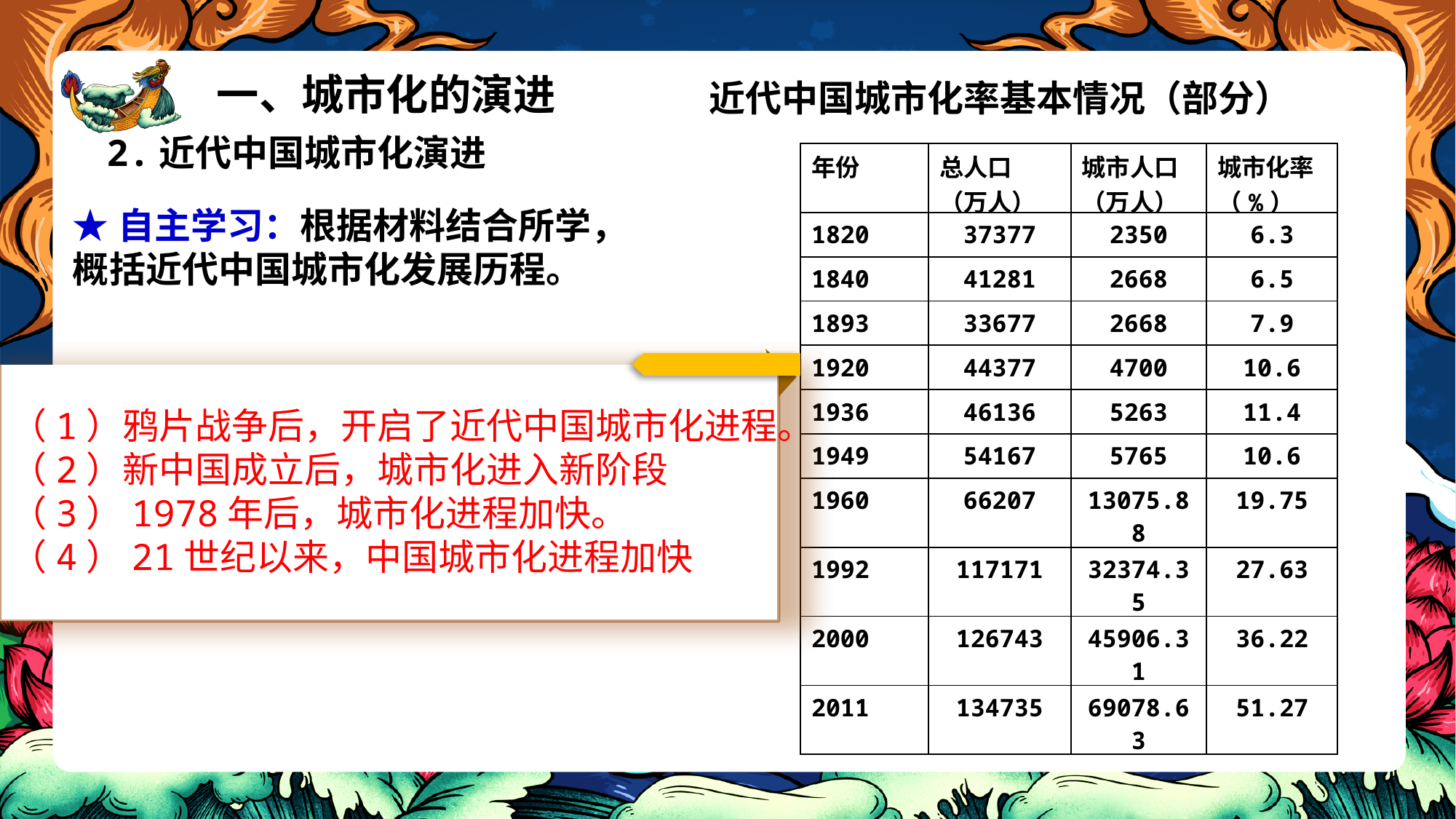

一、城市化的演进
近代中国城市化率基本情况（部分）
2.近代中国城市化演进
| 年份 | 总人口（万人） | 城市人口（万人） | 城市化率（%） |
| --- | --- | --- | --- |
| 1820 | 37377 | 2350 | 6.3 |
| 1840 | 41281 | 2668 | 6.5 |
| 1893 | 33677 | 2668 | 7.9 |
| 1920 | 44377 | 4700 | 10.6 |
| 1936 | 46136 | 5263 | 11.4 |
| 1949 | 54167 | 5765 | 10.6 |
| 1960 | 66207 | 13075.88 | 19.75 |
| 1992 | 117171 | 32374.35 | 27.63 |
| 2000 | 126743 | 45906.31 | 36.22 |
| 2011 | 134735 | 69078.63 | 51.27 |
★自主学习：根据材料结合所学，概括近代中国城市化发展历程。

（1）鸦片战争后，开启了近代中国城市化进程。
（2）新中国成立后，城市化进入新阶段
（3）1978年后，城市化进程加快。
（4）21世纪以来，中国城市化进程加快